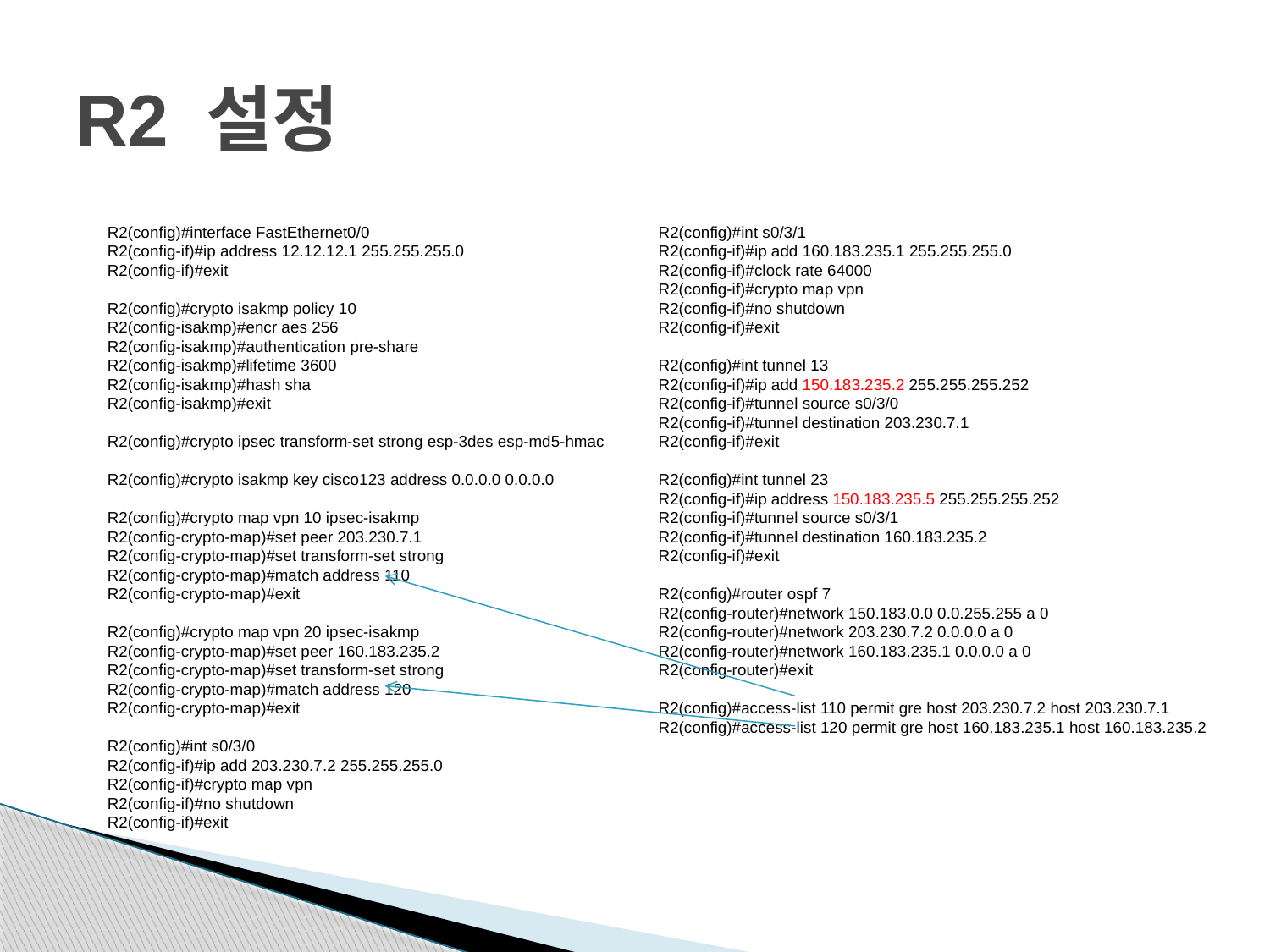

# R2 설정
R2(config)#interface FastEthernet0/0
R2(config-if)#ip address 12.12.12.1 255.255.255.0
R2(config-if)#exit

R2(config)#crypto isakmp policy 10
R2(config-isakmp)#encr aes 256
R2(config-isakmp)#authentication pre-share
R2(config-isakmp)#lifetime 3600
R2(config-isakmp)#hash sha
R2(config-isakmp)#exit

R2(config)#crypto ipsec transform-set strong esp-3des esp-md5-hmac

R2(config)#crypto isakmp key cisco123 address 0.0.0.0 0.0.0.0

R2(config)#crypto map vpn 10 ipsec-isakmp
R2(config-crypto-map)#set peer 203.230.7.1
R2(config-crypto-map)#set transform-set strong
R2(config-crypto-map)#match address 110
R2(config-crypto-map)#exit

R2(config)#crypto map vpn 20 ipsec-isakmp
R2(config-crypto-map)#set peer 160.183.235.2
R2(config-crypto-map)#set transform-set strong
R2(config-crypto-map)#match address 120
R2(config-crypto-map)#exit

R2(config)#int s0/3/0
R2(config-if)#ip add 203.230.7.2 255.255.255.0
R2(config-if)#crypto map vpn
R2(config-if)#no shutdown
R2(config-if)#exit
R2(config)#int s0/3/1
R2(config-if)#ip add 160.183.235.1 255.255.255.0
R2(config-if)#clock rate 64000
R2(config-if)#crypto map vpn
R2(config-if)#no shutdown
R2(config-if)#exit

R2(config)#int tunnel 13
R2(config-if)#ip add 150.183.235.2 255.255.255.252
R2(config-if)#tunnel source s0/3/0
R2(config-if)#tunnel destination 203.230.7.1
R2(config-if)#exit

R2(config)#int tunnel 23
R2(config-if)#ip address 150.183.235.5 255.255.255.252
R2(config-if)#tunnel source s0/3/1
R2(config-if)#tunnel destination 160.183.235.2
R2(config-if)#exit

R2(config)#router ospf 7
R2(config-router)#network 150.183.0.0 0.0.255.255 a 0
R2(config-router)#network 203.230.7.2 0.0.0.0 a 0
R2(config-router)#network 160.183.235.1 0.0.0.0 a 0
R2(config-router)#exit

R2(config)#access-list 110 permit gre host 203.230.7.2 host 203.230.7.1
R2(config)#access-list 120 permit gre host 160.183.235.1 host 160.183.235.2